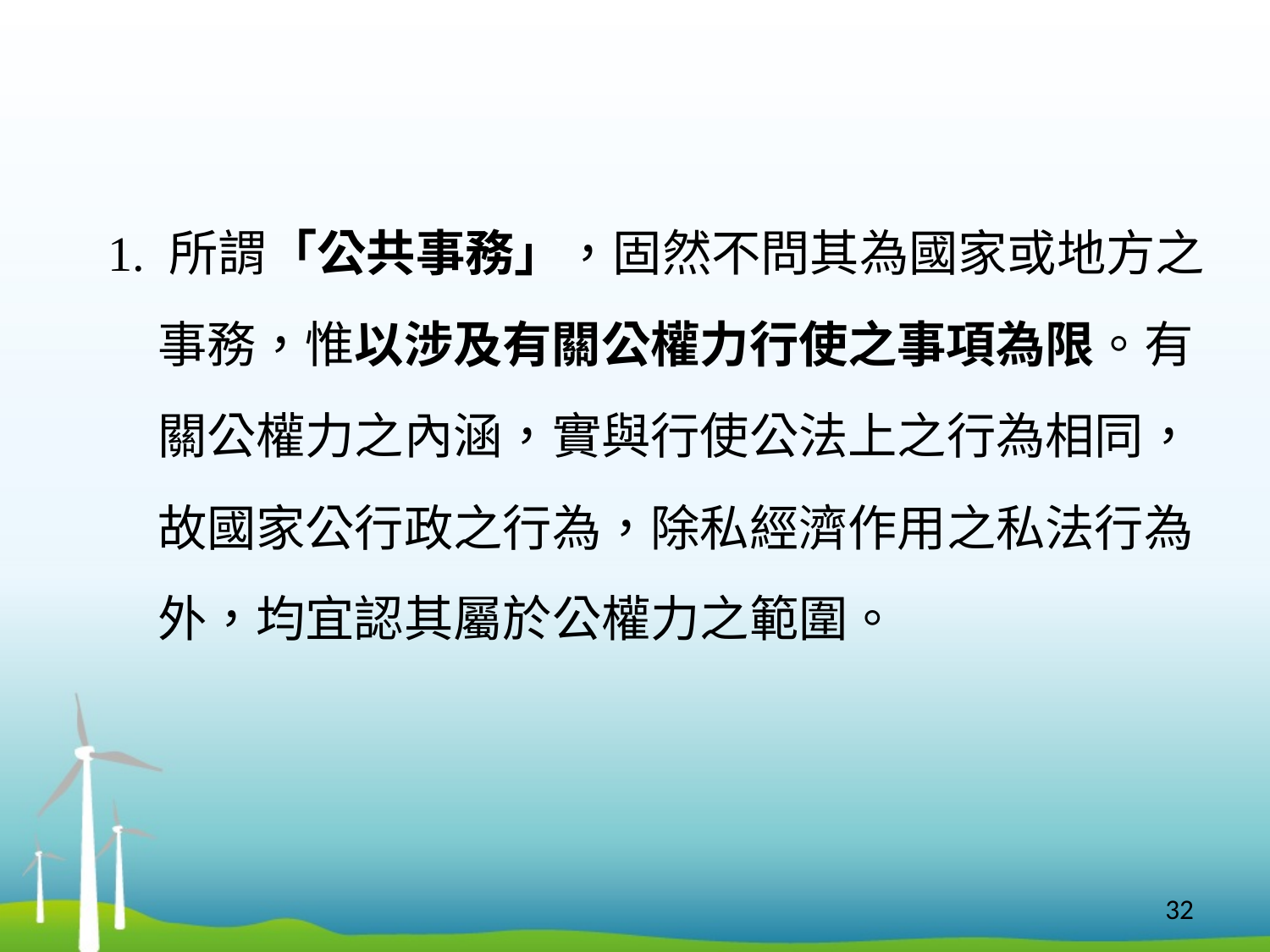

1. 所謂「公共事務」，固然不問其為國家或地方之
        事務，惟以涉及有關公權力行使之事項為限。有
        關公權力之內涵，實與行使公法上之行為相同，
        故國家公行政之行為，除私經濟作用之私法行為
        外，均宜認其屬於公權力之範圍。

32